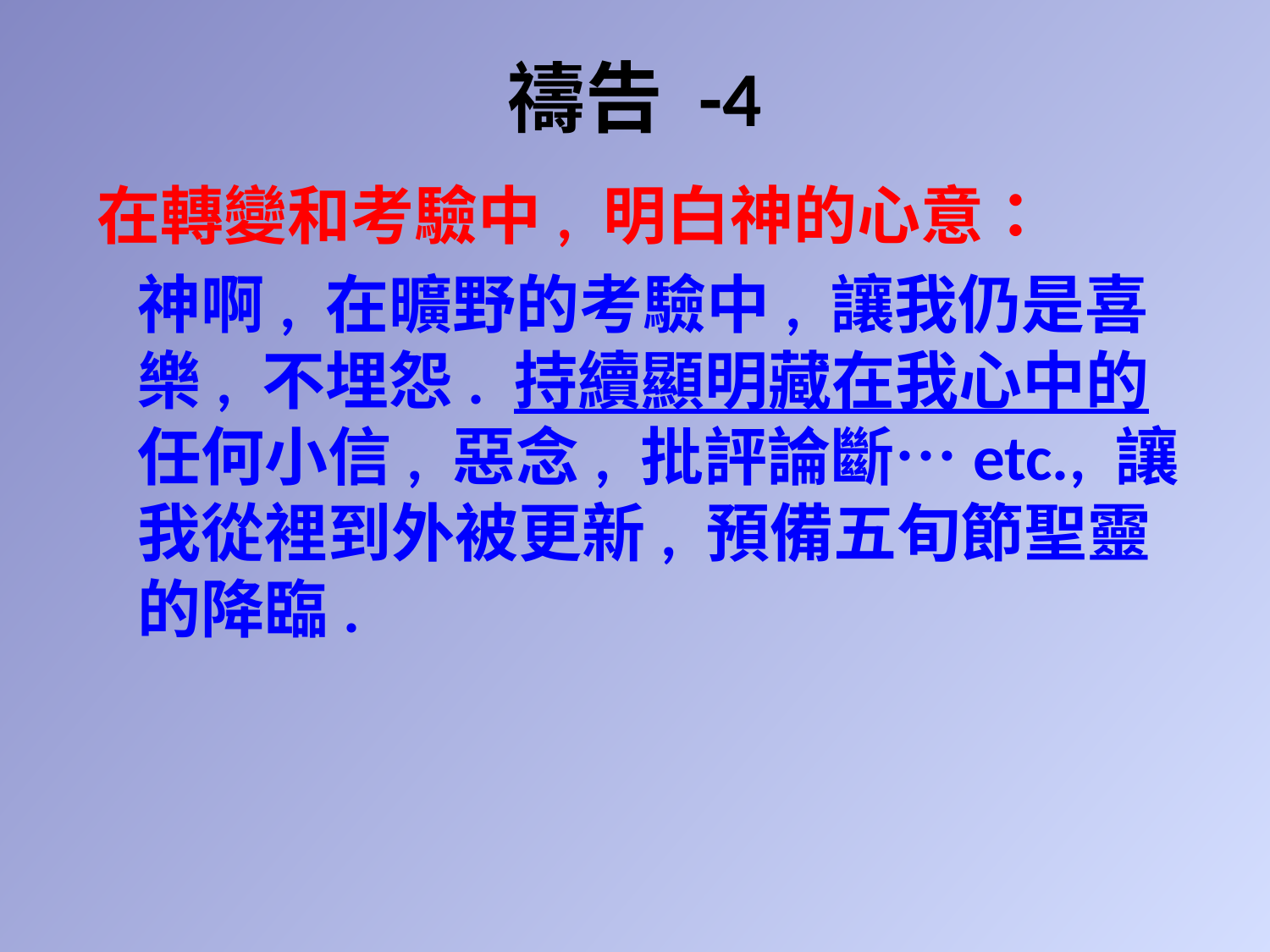

# 禱告 -4
在轉變和考驗中, 明白神的心意：
神啊, 在曠野的考驗中, 讓我仍是喜樂, 不埋怨. 持續顯明藏在我心中的任何小信, 惡念, 批評論斷…etc., 讓我從裡到外被更新, 預備五旬節聖靈的降臨.